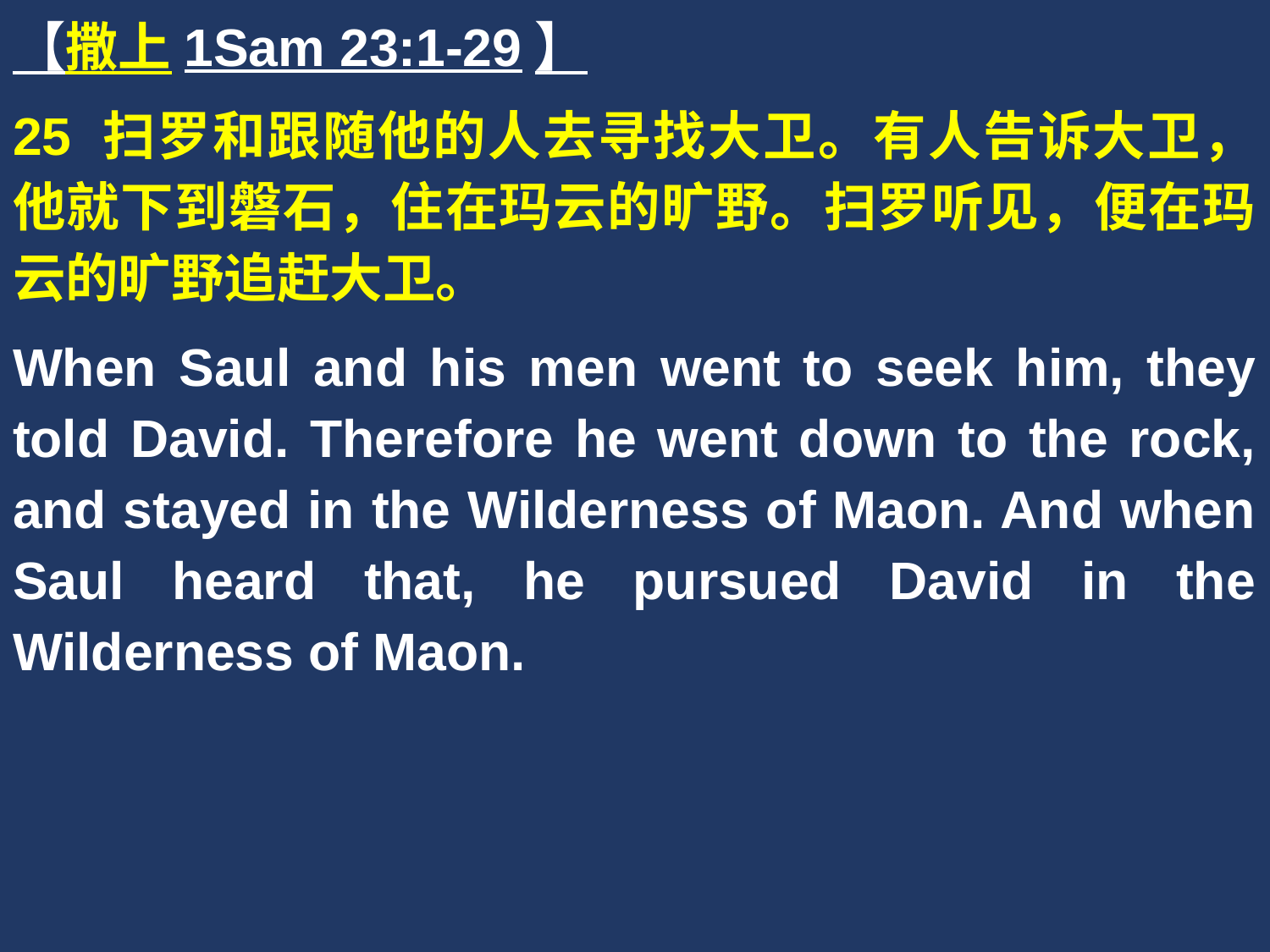

【撒上1Sam 23:1-29】
25 扫罗和跟随他的人去寻找大卫。有人告诉大卫，他就下到磐石，住在玛云的旷野。扫罗听见，便在玛云的旷野追赶大卫。
When Saul and his men went to seek him, they told David. Therefore he went down to the rock, and stayed in the Wilderness of Maon. And when Saul heard that, he pursued David in the Wilderness of Maon.